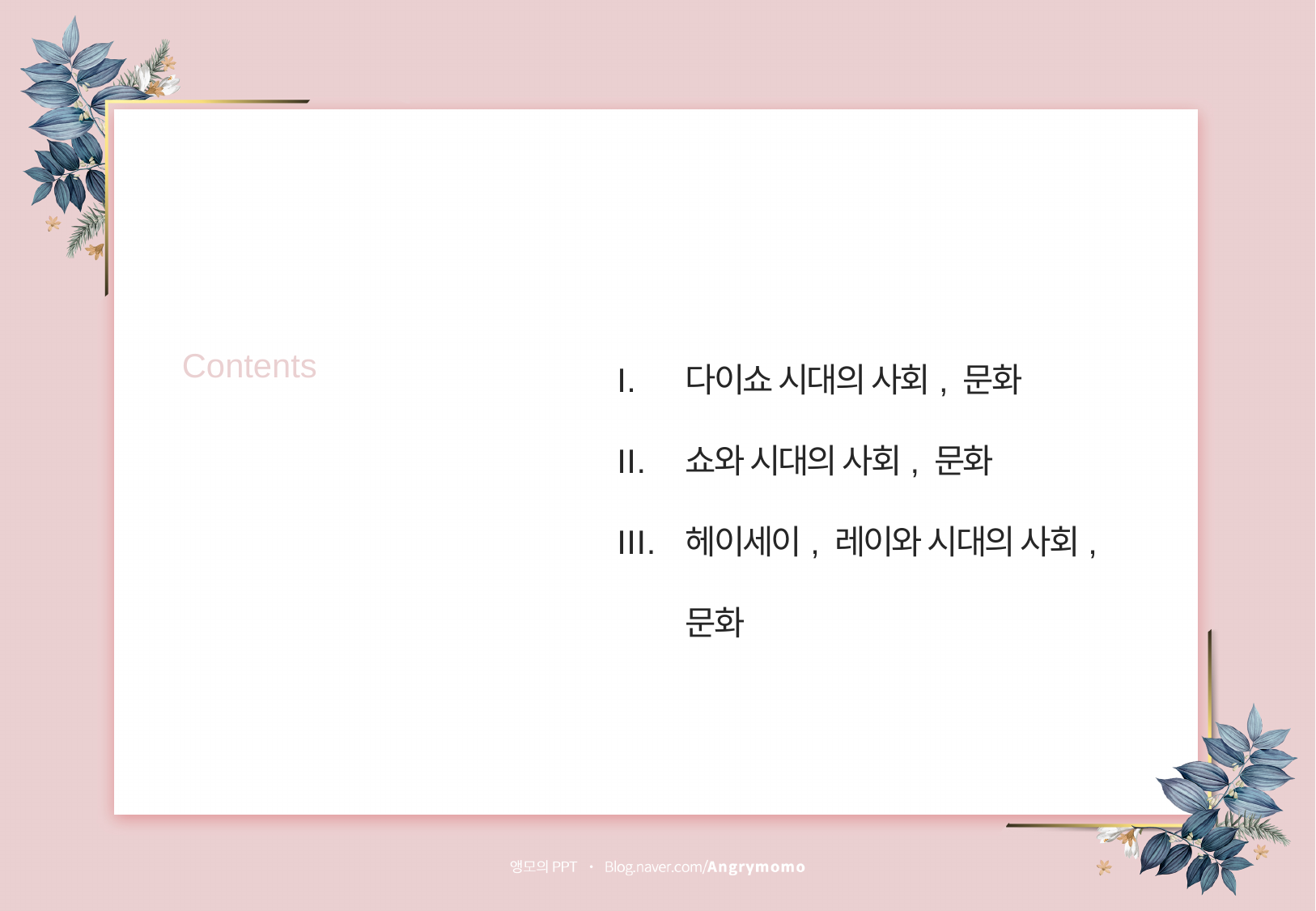

다이쇼 시대의 사회, 문화
쇼와 시대의 사회, 문화
헤이세이, 레이와 시대의 사회, 문화
Contents